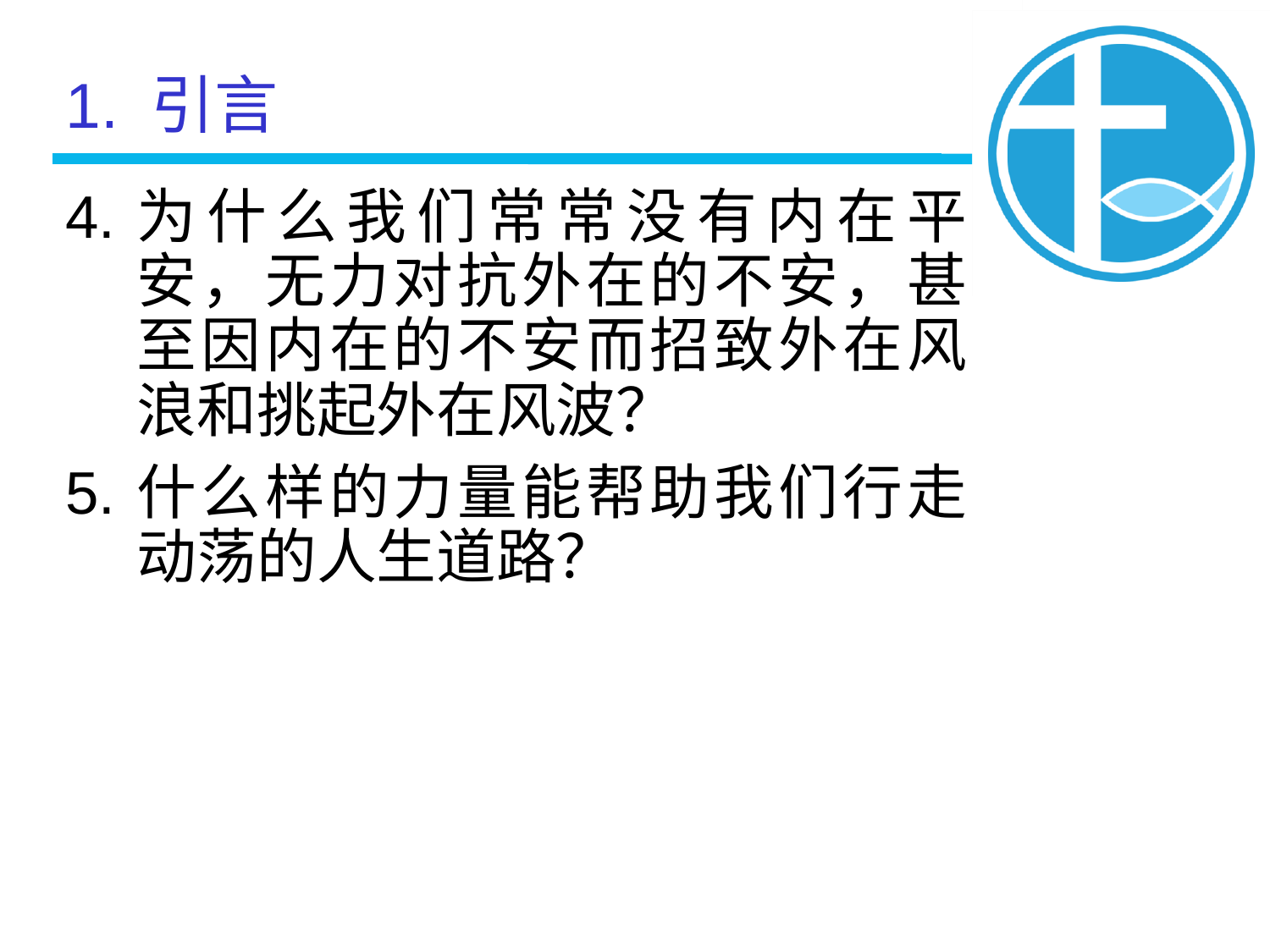

1. 引言
为什么我们常常没有内在平安，无力对抗外在的不安，甚至因内在的不安而招致外在风浪和挑起外在风波？
什么样的力量能帮助我们行走动荡的人生道路？